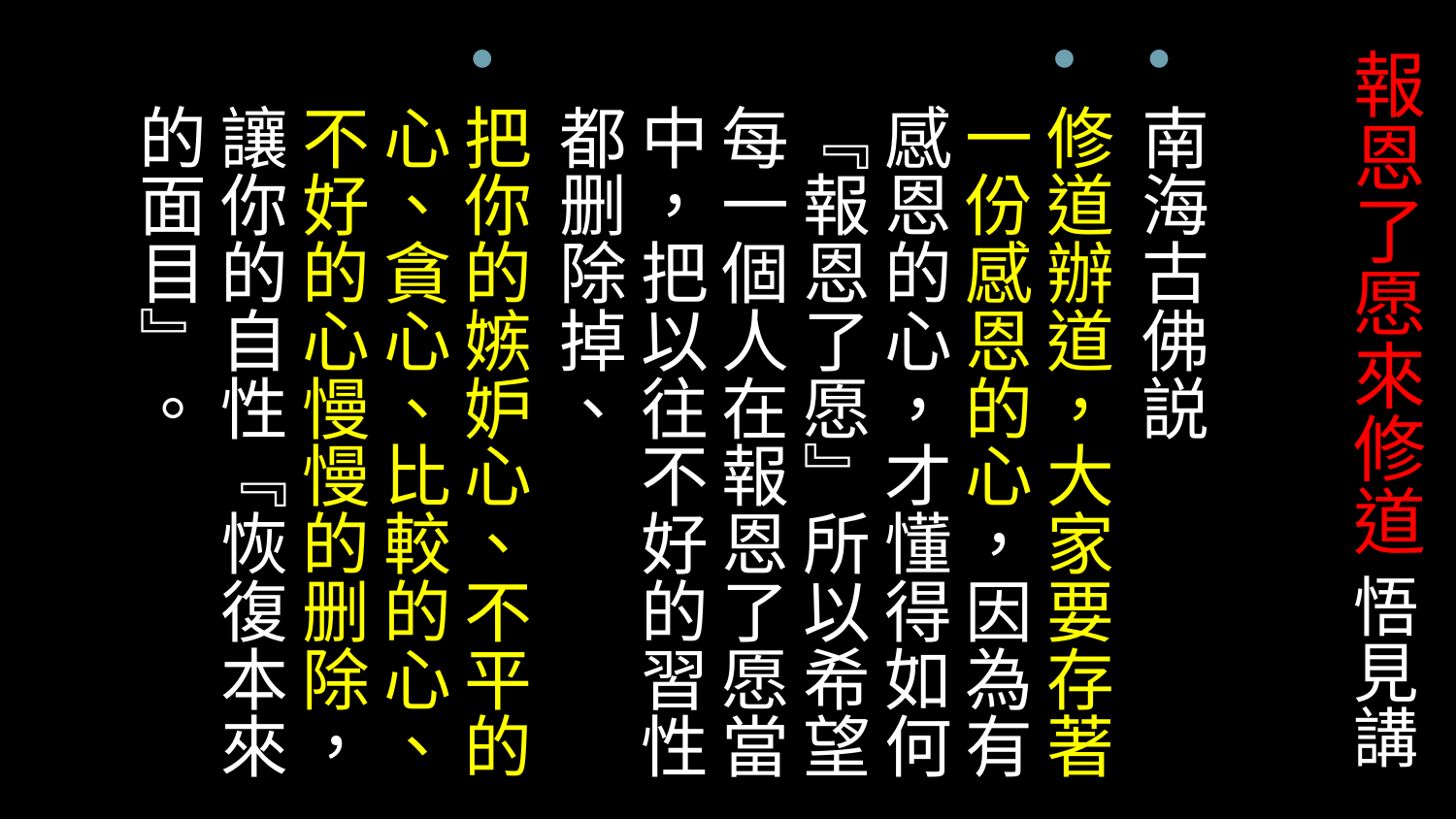

# 報恩了愿來修道 悟見講
南海古佛説
修道辦道，大家要存著一份感恩的心，因為有感恩的心，才懂得如何『報恩了愿』所以希望每一個人在報恩了愿當中，把以往不好的習性都删除掉、
把你的嫉妒心、不平的心、貪心、比較的心、不好的心慢慢的删除，讓你的自性『恢復本來的面目』。